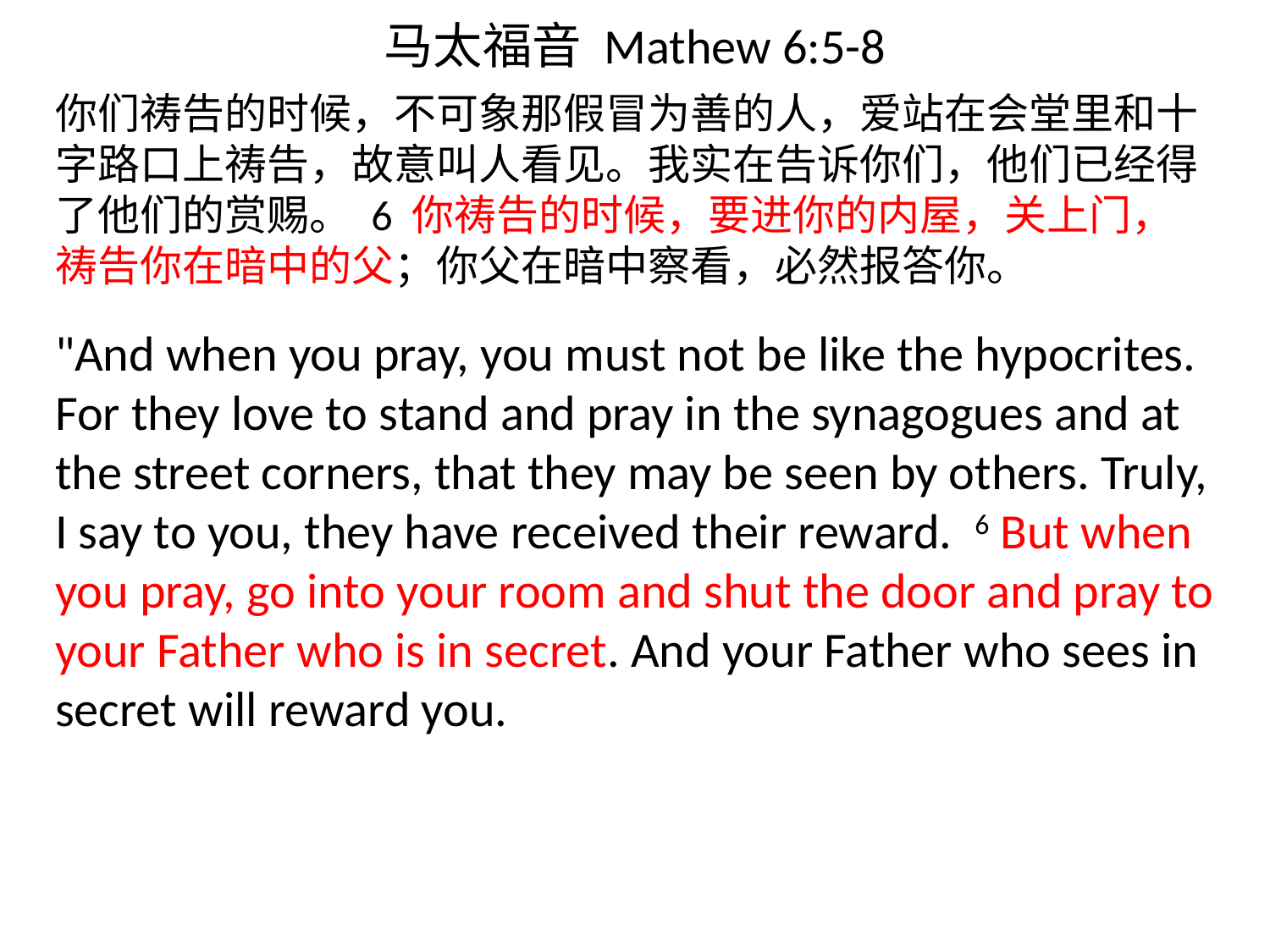

# 马太福音 Mathew 6:5-8
你们祷告的时候，不可象那假冒为善的人，爱站在会堂里和十字路口上祷告，故意叫人看见。我实在告诉你们，他们已经得了他们的赏赐。 6 你祷告的时候，要进你的内屋，关上门，祷告你在暗中的父；你父在暗中察看，必然报答你。

"And when you pray, you must not be like the hypocrites. For they love to stand and pray in the synagogues and at the street corners, that they may be seen by others. Truly, I say to you, they have received their reward.  6 But when you pray, go into your room and shut the door and pray to your Father who is in secret. And your Father who sees in secret will reward you.